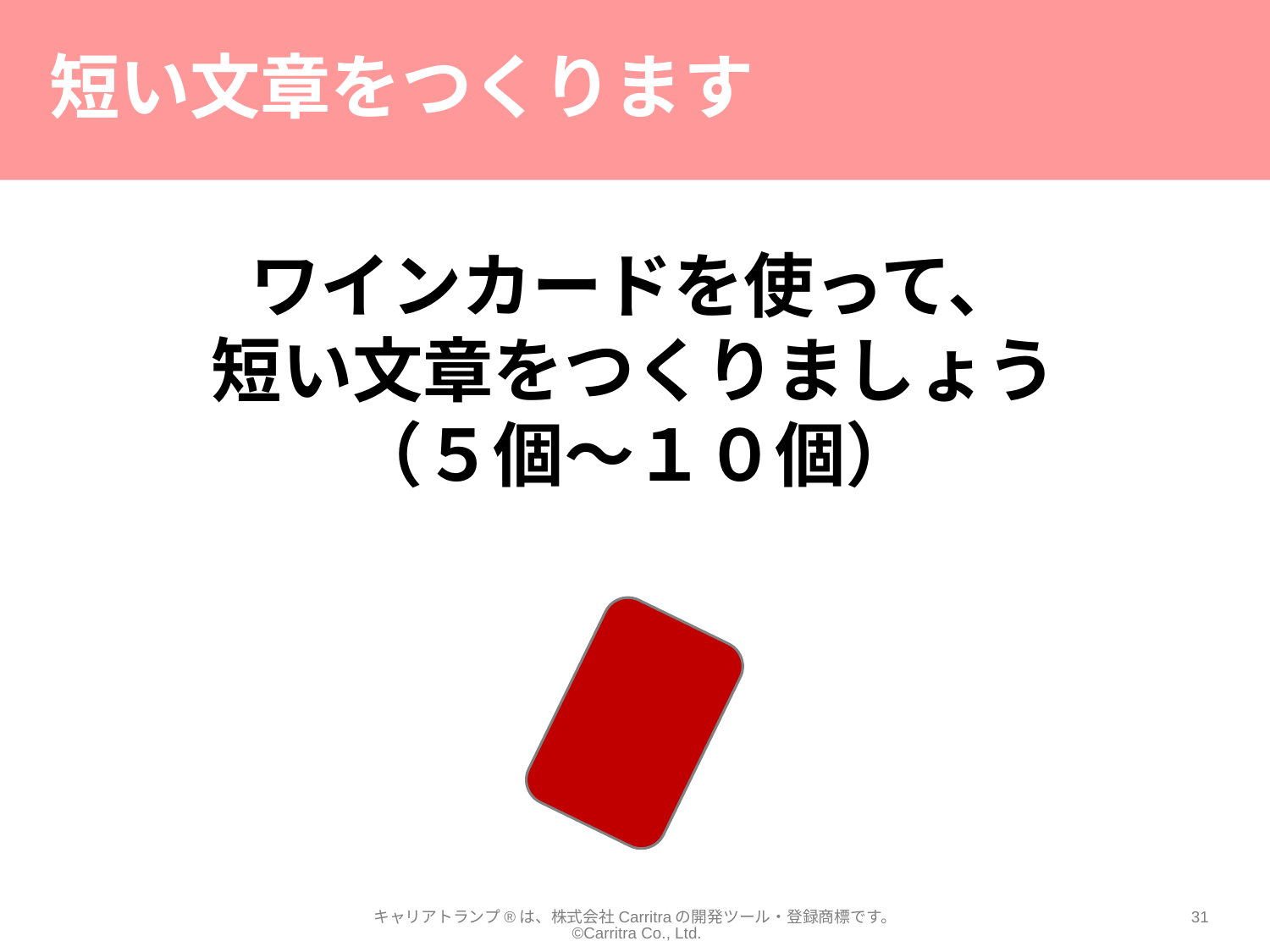

# 短い文章をつくります
ワインカードを使って、
短い文章をつくりましょう
（５個～１０個）